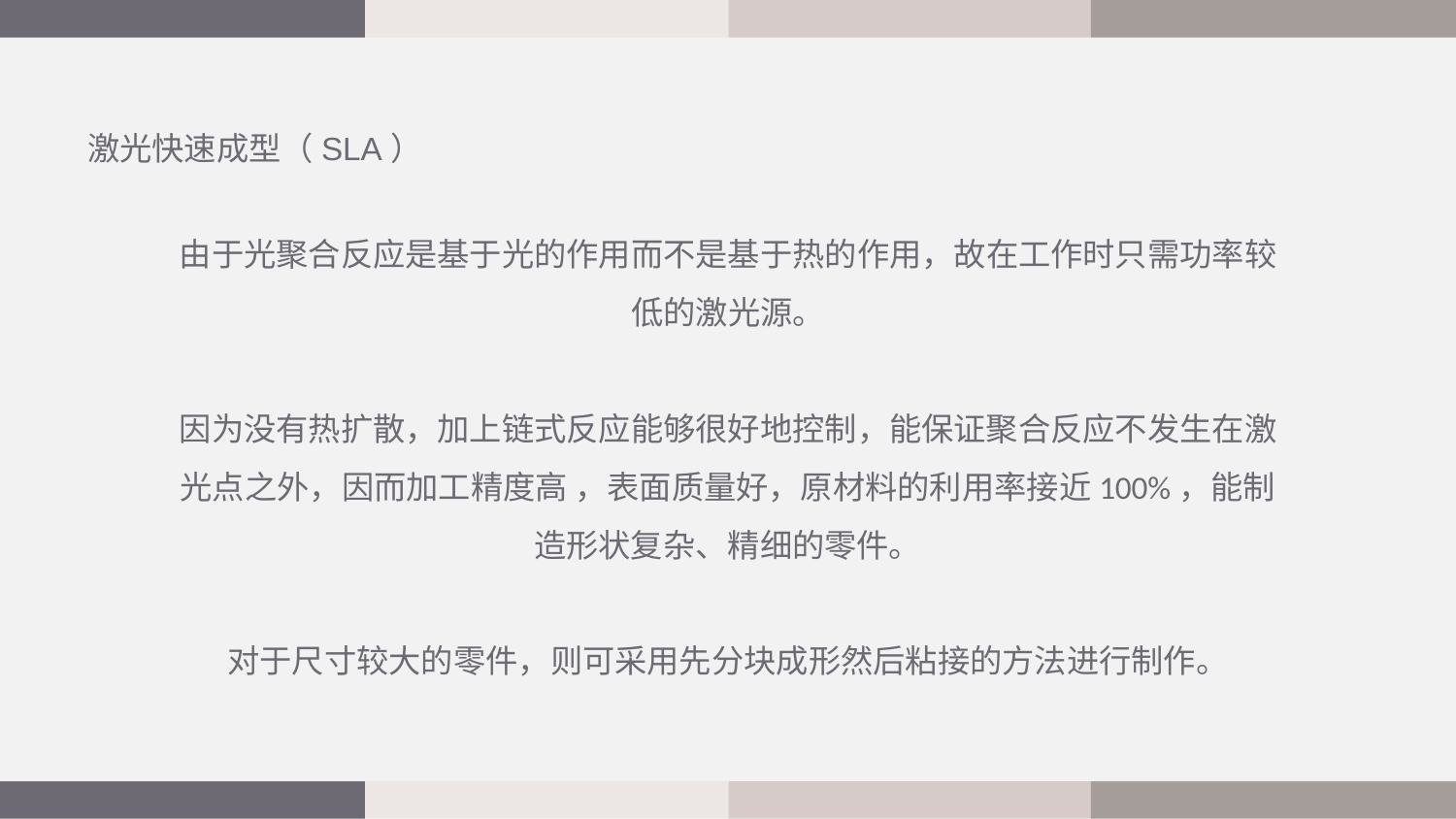

激光快速成型（SLA）
由于光聚合反应是基于光的作用而不是基于热的作用，故在工作时只需功率较低的激光源。

因为没有热扩散，加上链式反应能够很好地控制，能保证聚合反应不发生在激光点之外，因而加工精度高 ，表面质量好，原材料的利用率接近100%，能制造形状复杂、精细的零件。

对于尺寸较大的零件，则可采用先分块成形然后粘接的方法进行制作。